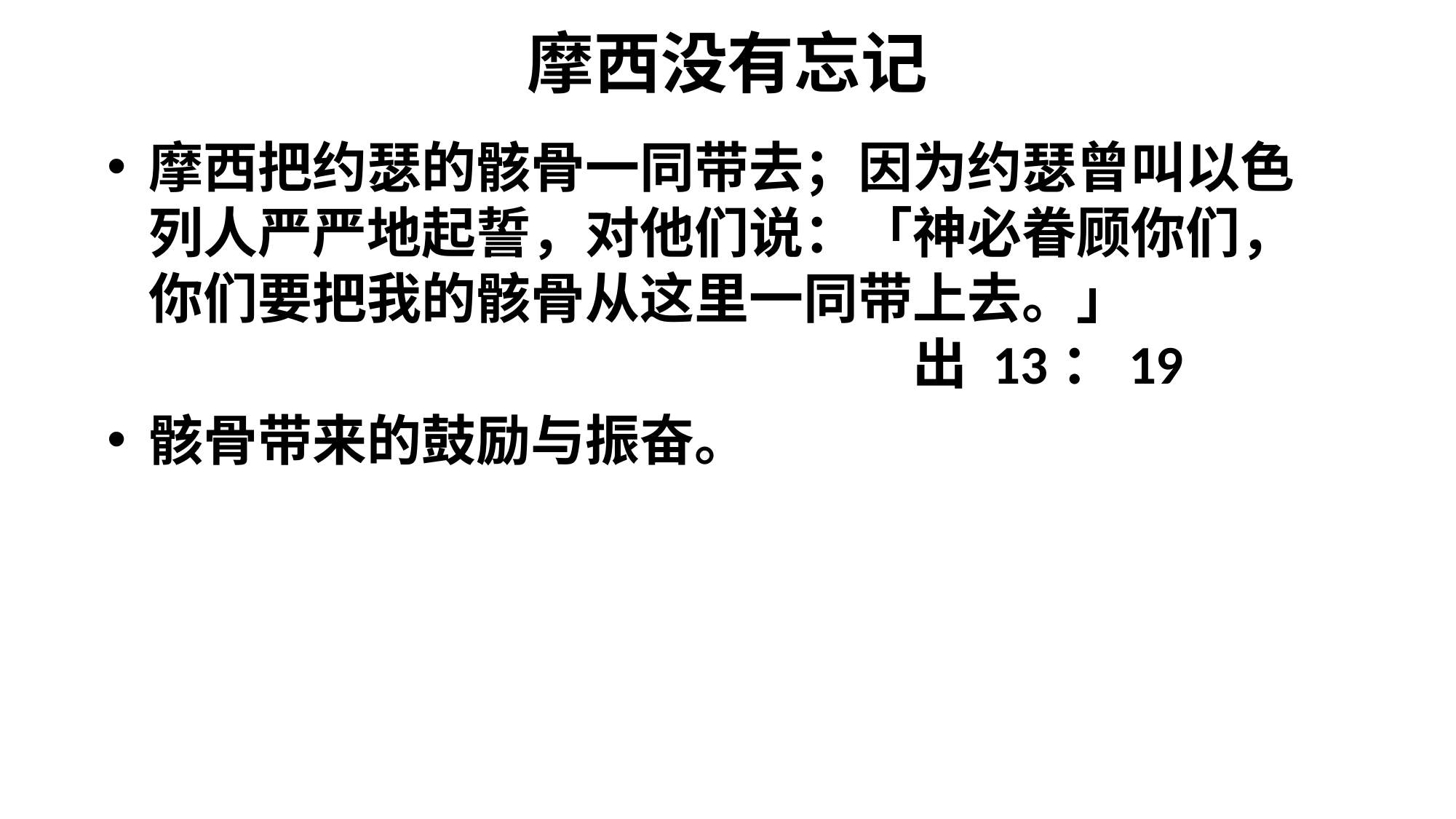

# 摩西没有忘记
摩西把约瑟的骸骨一同带去；因为约瑟曾叫以色列人严严地起誓，对他们说：「神必眷顾你们，你们要把我的骸骨从这里一同带上去。」								出 13：19
骸骨带来的鼓励与振奋。